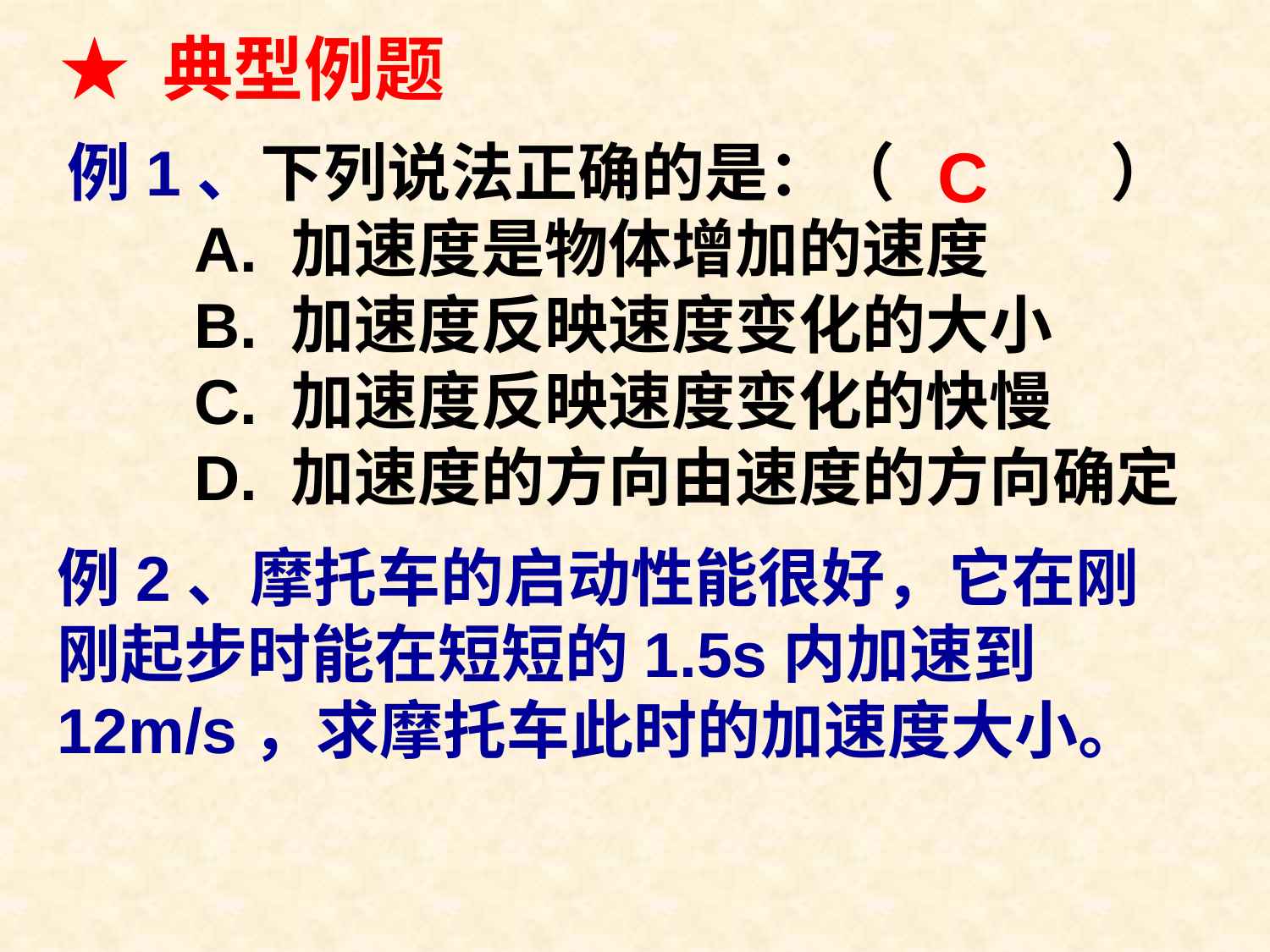

★ 典型例题
例1、下列说法正确的是：（               ）
	A. 加速度是物体增加的速度
	B. 加速度反映速度变化的大小
	C. 加速度反映速度变化的快慢
	D. 加速度的方向由速度的方向确定
C
例2、摩托车的启动性能很好，它在刚刚起步时能在短短的1.5s内加速到12m/s，求摩托车此时的加速度大小。